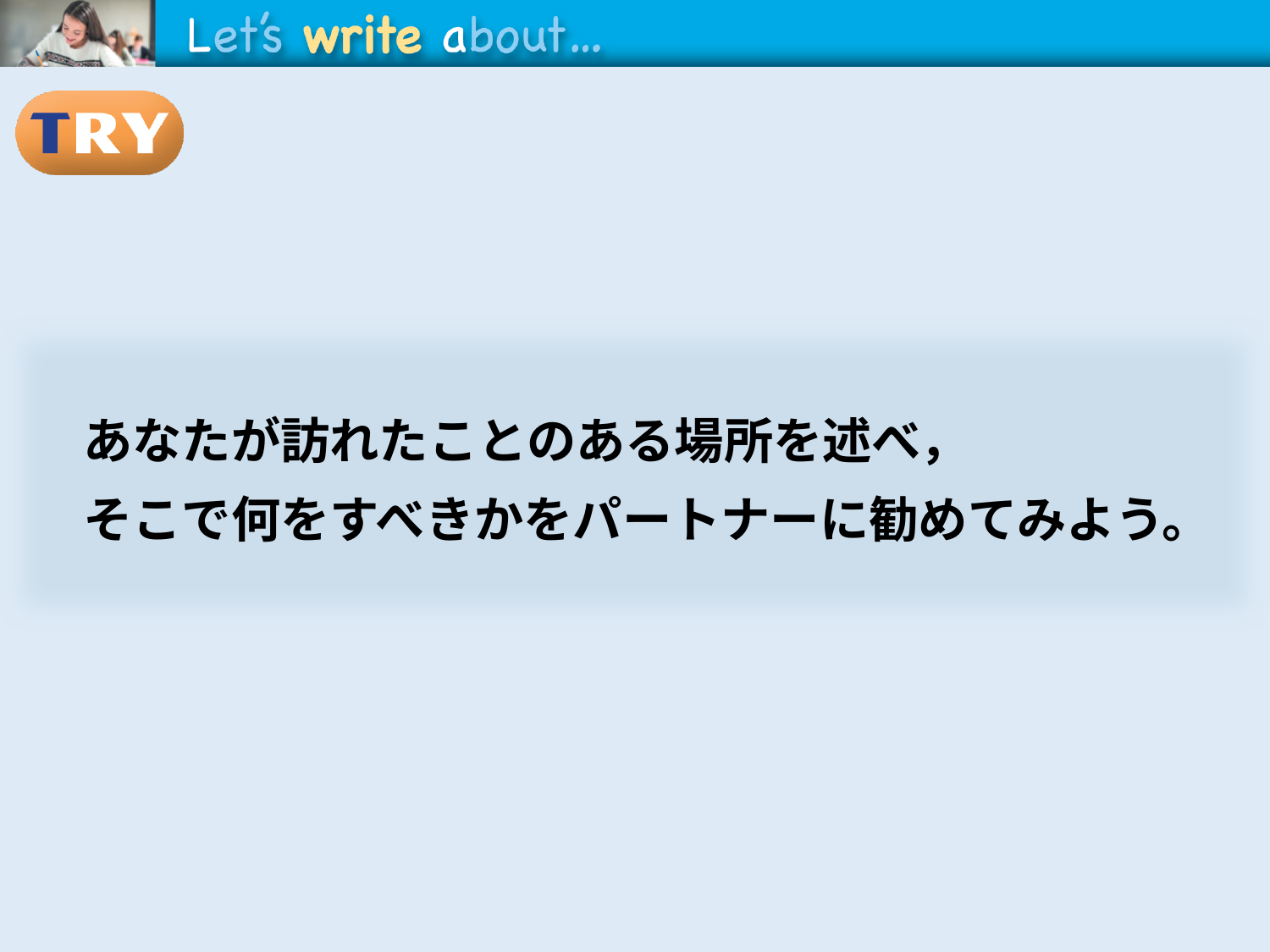

あなたが訪れたことのある場所を述べ，
そこで何をすべきかをパートナーに勧めてみよう。